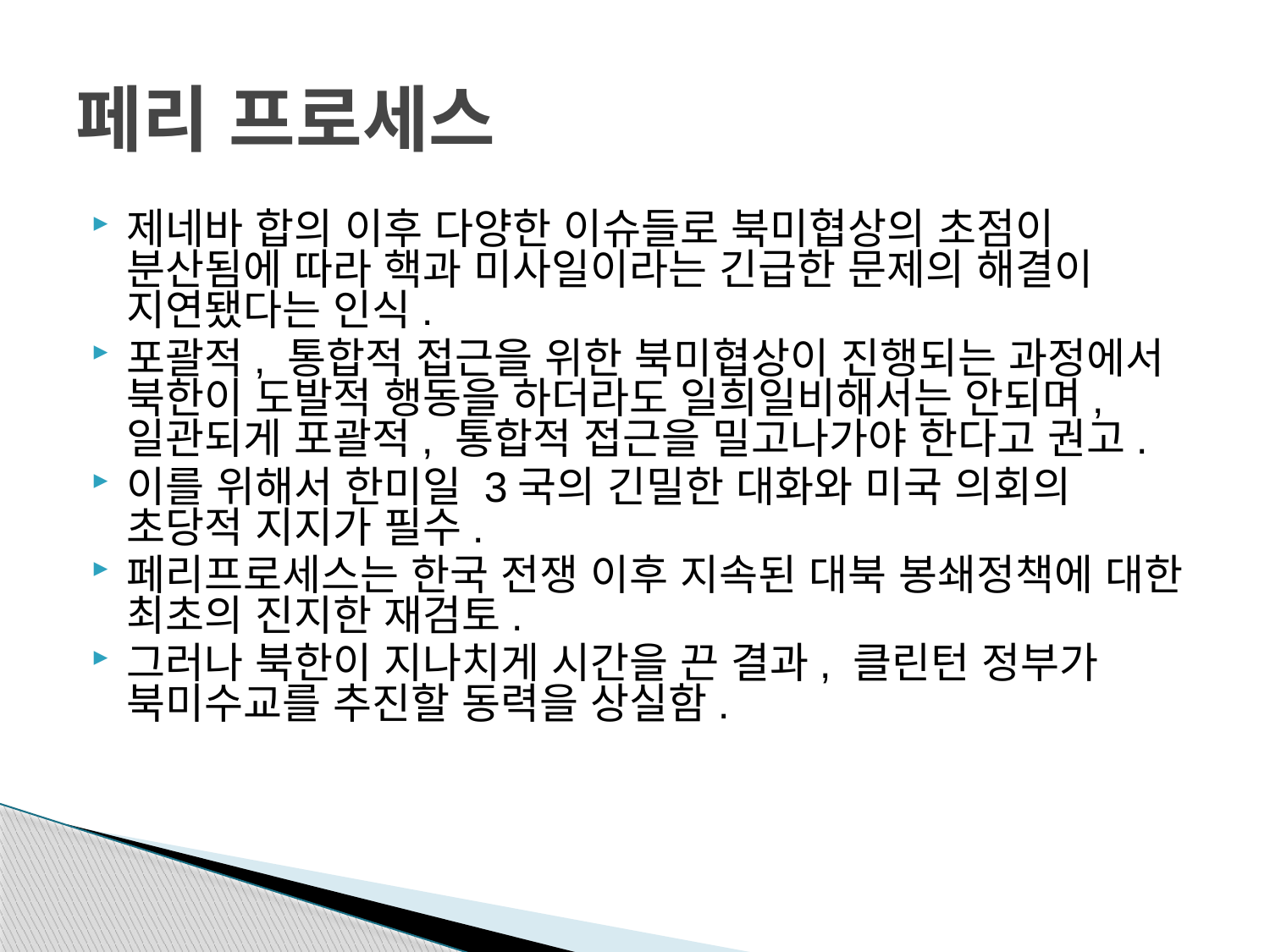

# 페리 프로세스
제네바 합의 이후 다양한 이슈들로 북미협상의 초점이 분산됨에 따라 핵과 미사일이라는 긴급한 문제의 해결이 지연됐다는 인식.
포괄적, 통합적 접근을 위한 북미협상이 진행되는 과정에서 북한이 도발적 행동을 하더라도 일희일비해서는 안되며, 일관되게 포괄적, 통합적 접근을 밀고나가야 한다고 권고.
이를 위해서 한미일 3국의 긴밀한 대화와 미국 의회의 초당적 지지가 필수.
페리프로세스는 한국 전쟁 이후 지속된 대북 봉쇄정책에 대한 최초의 진지한 재검토.
그러나 북한이 지나치게 시간을 끈 결과, 클린턴 정부가 북미수교를 추진할 동력을 상실함.